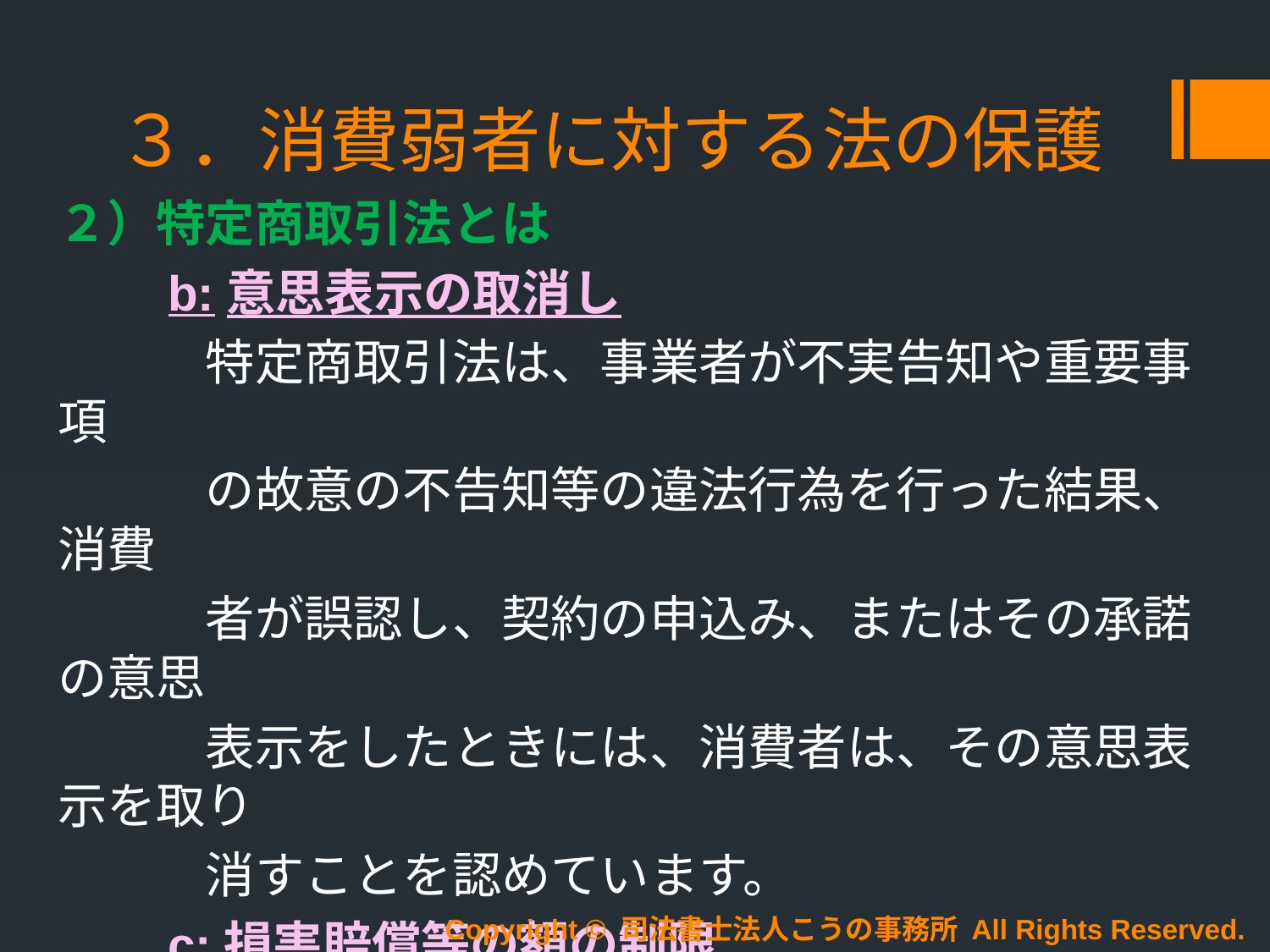

# ３．消費弱者に対する法の保護
２）特定商取引法とは
　　b:意思表示の取消し
　　　特定商取引法は、事業者が不実告知や重要事項
　　　の故意の不告知等の違法行為を行った結果、消費
　　　者が誤認し、契約の申込み、またはその承諾の意思
　　　表示をしたときには、消費者は、その意思表示を取り
　　　消すことを認めています。
　　c:損害賠償等の額の制限
　　　特定商取引法は、消費者が中途解約する際等、事
　　　業者が請求できる損害賠償額に上限を設定してます。

Copyright © 司法書士法人こうの事務所 All Rights Reserved.